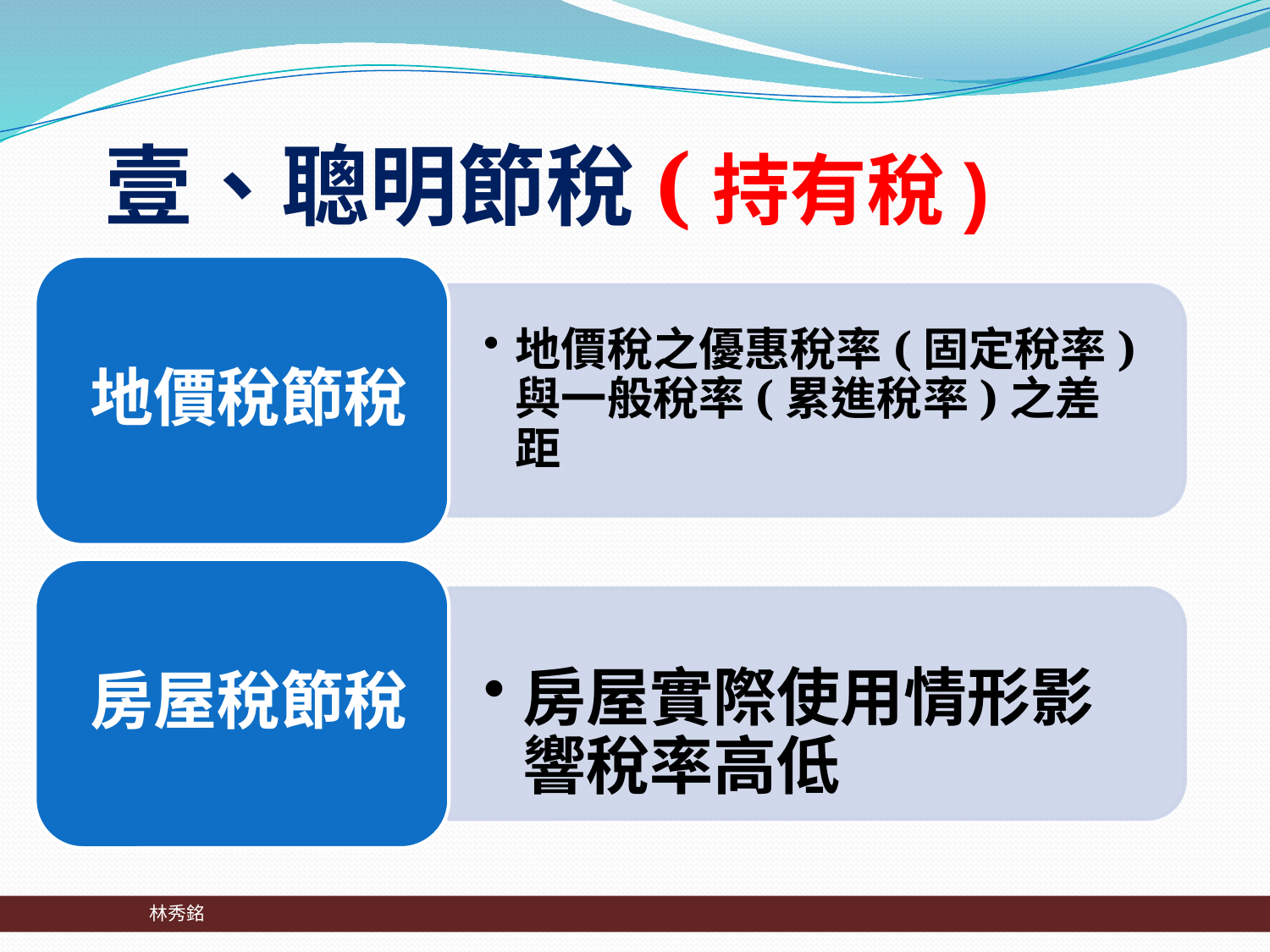

# 壹、聰明節稅(持有稅)
地價稅之優惠稅率(固定稅率)與一般稅率(累進稅率)之差距
地價稅節稅

房屋實際使用情形影響稅率高低
房屋稅節稅
                                 林秀銘